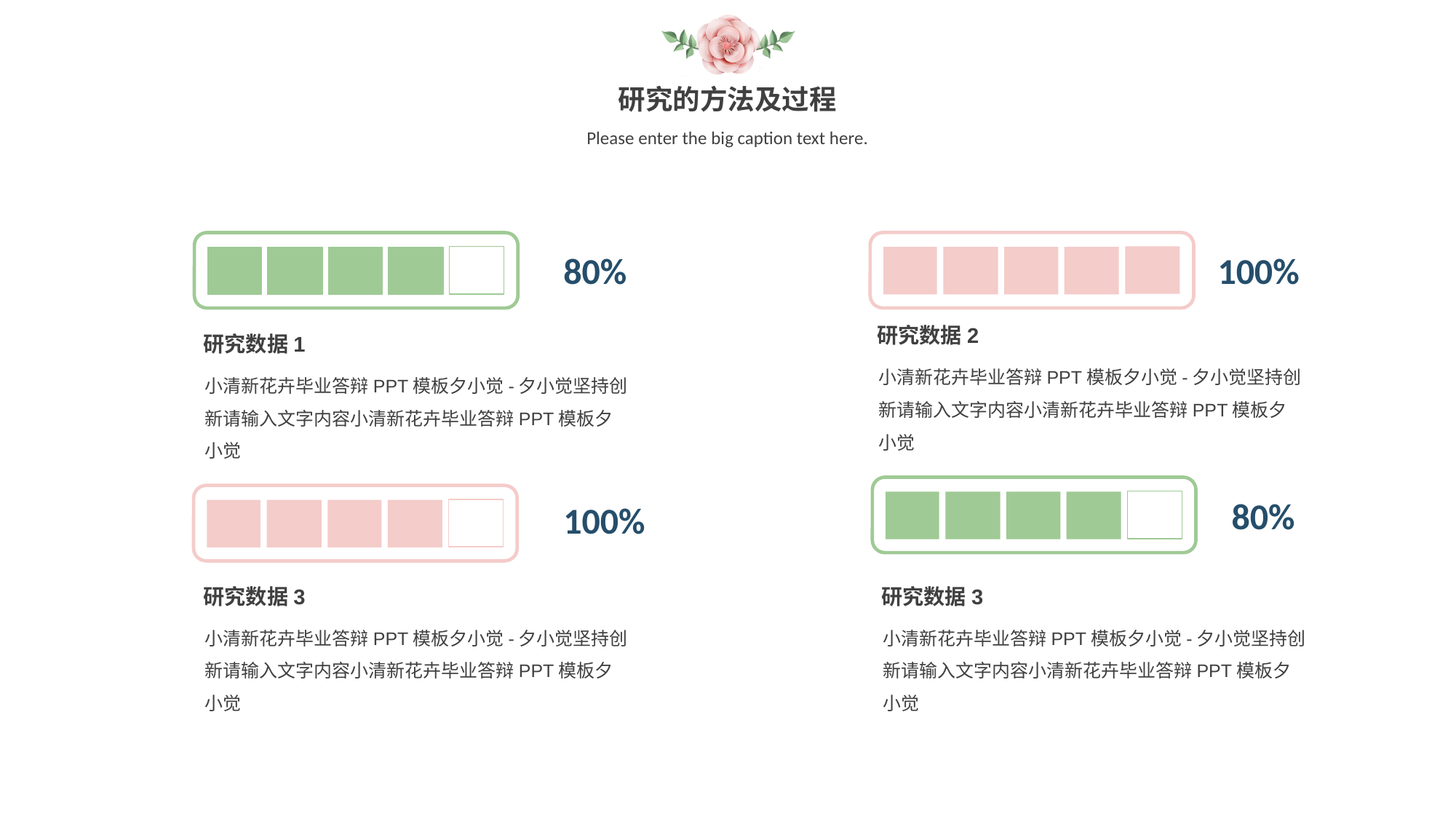

研究的方法及过程
Please enter the big caption text here.

80%
100%
研究数据2
研究数据1
小清新花卉毕业答辩PPT模板夕小觉-夕小觉坚持创新请输入文字内容小清新花卉毕业答辩PPT模板夕小觉
小清新花卉毕业答辩PPT模板夕小觉-夕小觉坚持创新请输入文字内容小清新花卉毕业答辩PPT模板夕小觉

80%
100%
研究数据3
研究数据3
小清新花卉毕业答辩PPT模板夕小觉-夕小觉坚持创新请输入文字内容小清新花卉毕业答辩PPT模板夕小觉
小清新花卉毕业答辩PPT模板夕小觉-夕小觉坚持创新请输入文字内容小清新花卉毕业答辩PPT模板夕小觉